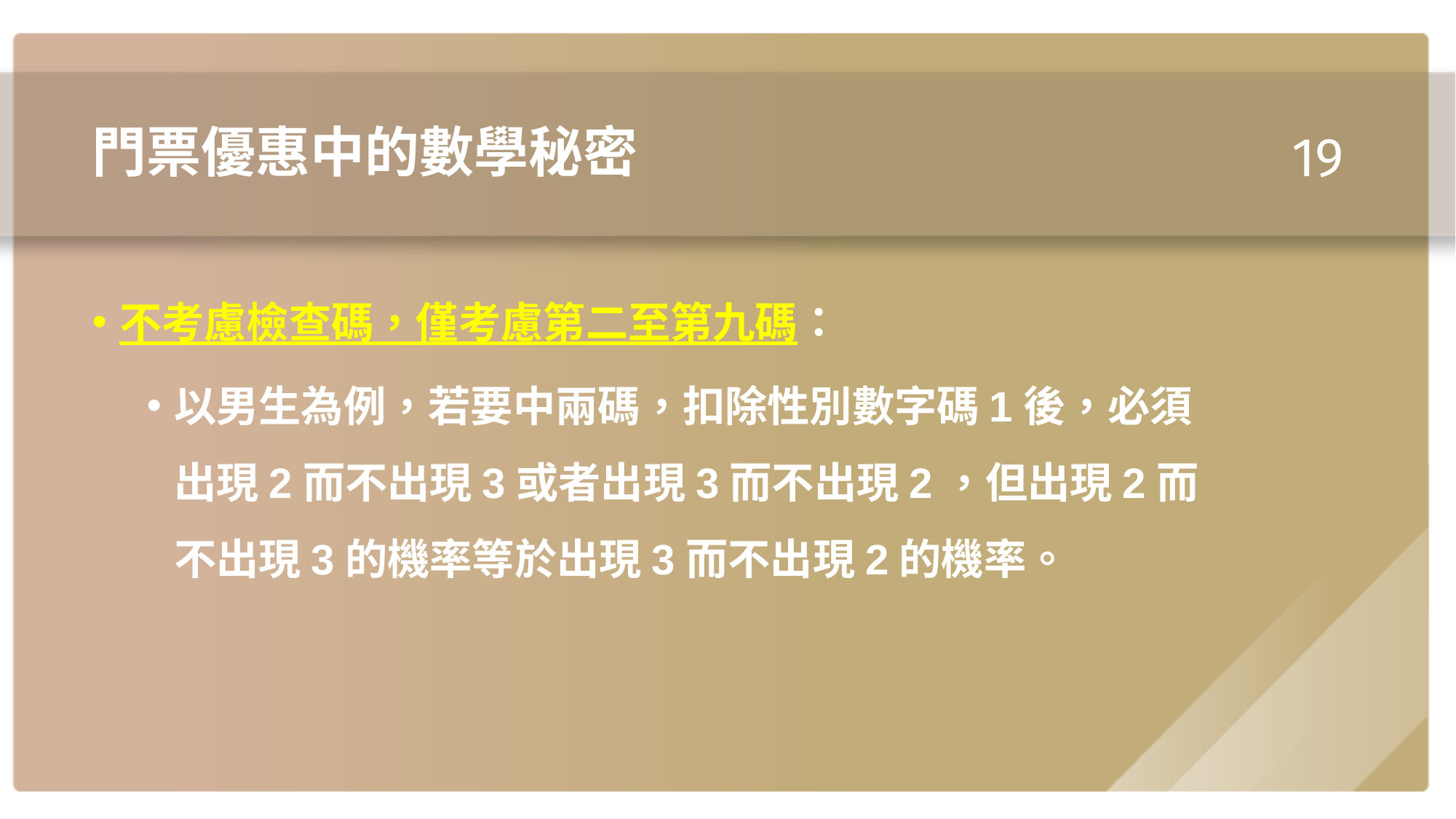

19
# 門票優惠中的數學秘密
不考慮檢查碼，僅考慮第二至第九碼：
以男生為例，若要中兩碼，扣除性別數字碼1後，必須出現2而不出現3或者出現3而不出現2，但出現2而不出現3的機率等於出現3而不出現2的機率。